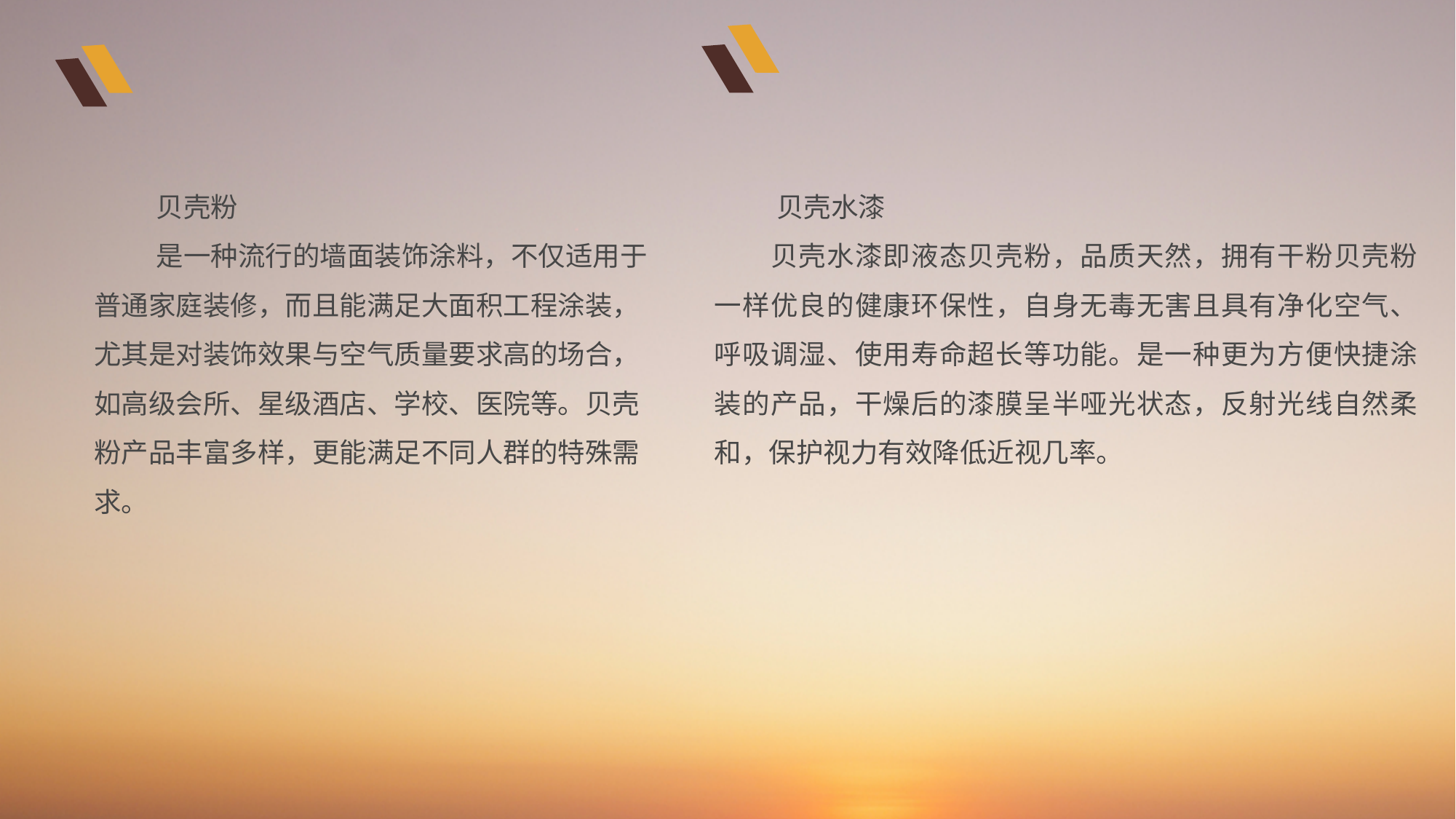

贝壳粉
         是一种流行的墙面装饰涂料，不仅适用于普通家庭装修，而且能满足大面积工程涂装，尤其是对装饰效果与空气质量要求高的场合，如高级会所、星级酒店、学校、医院等。贝壳粉产品丰富多样，更能满足不同人群的特殊需求。
         贝壳水漆
　　贝壳水漆即液态贝壳粉，品质天然，拥有干粉贝壳粉一样优良的健康环保性，自身无毒无害且具有净化空气、呼吸调湿、使用寿命超长等功能。是一种更为方便快捷涂装的产品，干燥后的漆膜呈半哑光状态，反射光线自然柔和，保护视力有效降低近视几率。